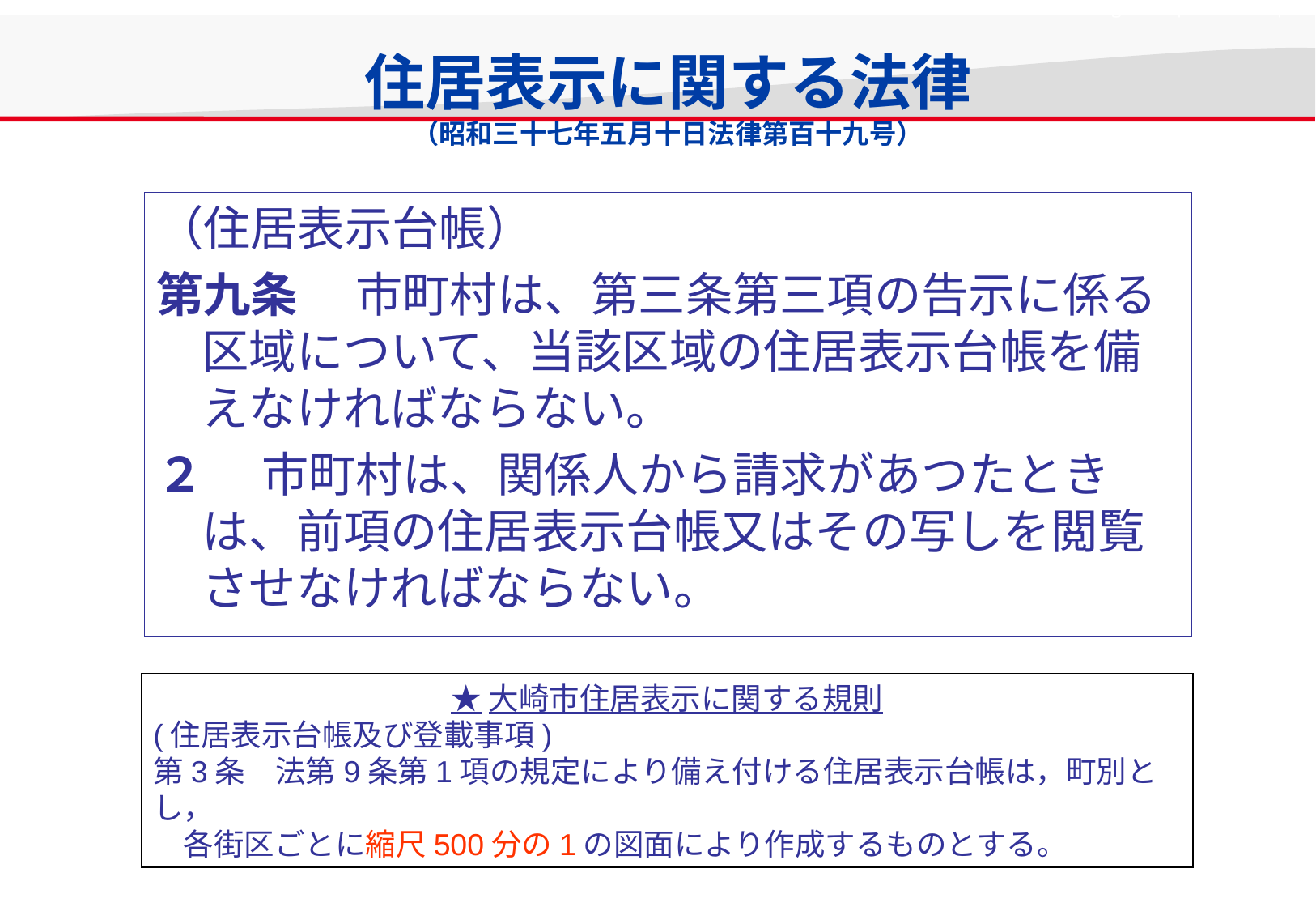

# 住居表示に関する法律 （昭和三十七年五月十日法律第百十九号）
（住居表示台帳）
第九条 　市町村は、第三条第三項の告示に係る区域について、当該区域の住居表示台帳を備えなければならない。
２ 　市町村は、関係人から請求があつたときは、前項の住居表示台帳又はその写しを閲覧させなければならない。
★大崎市住居表示に関する規則
(住居表示台帳及び登載事項)
第3条　法第9条第1項の規定により備え付ける住居表示台帳は，町別とし，
　各街区ごとに縮尺500分の1の図面により作成するものとする。